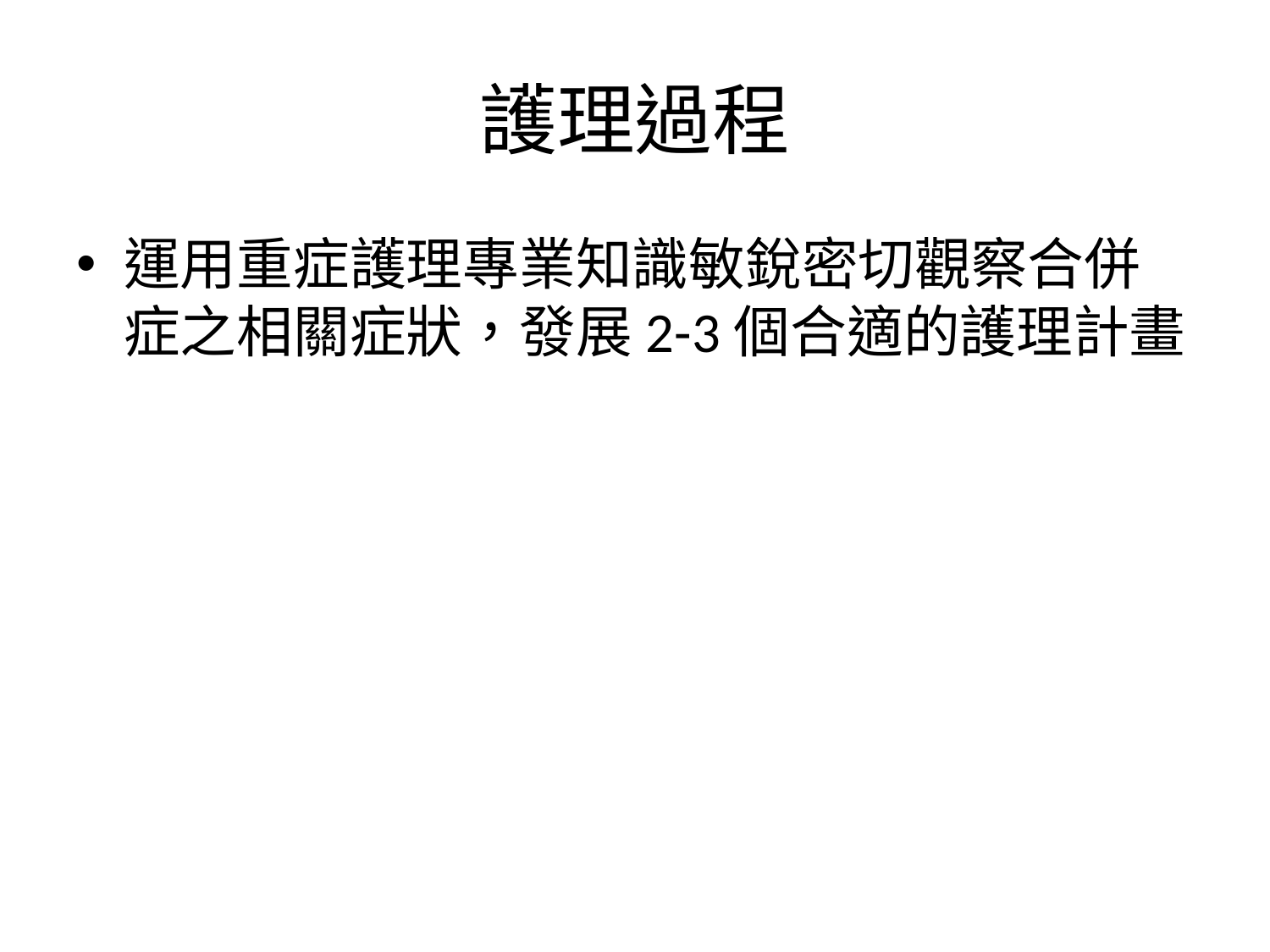

# 護理過程
運用重症護理專業知識敏銳密切觀察合併症之相關症狀，發展2-3個合適的護理計畫